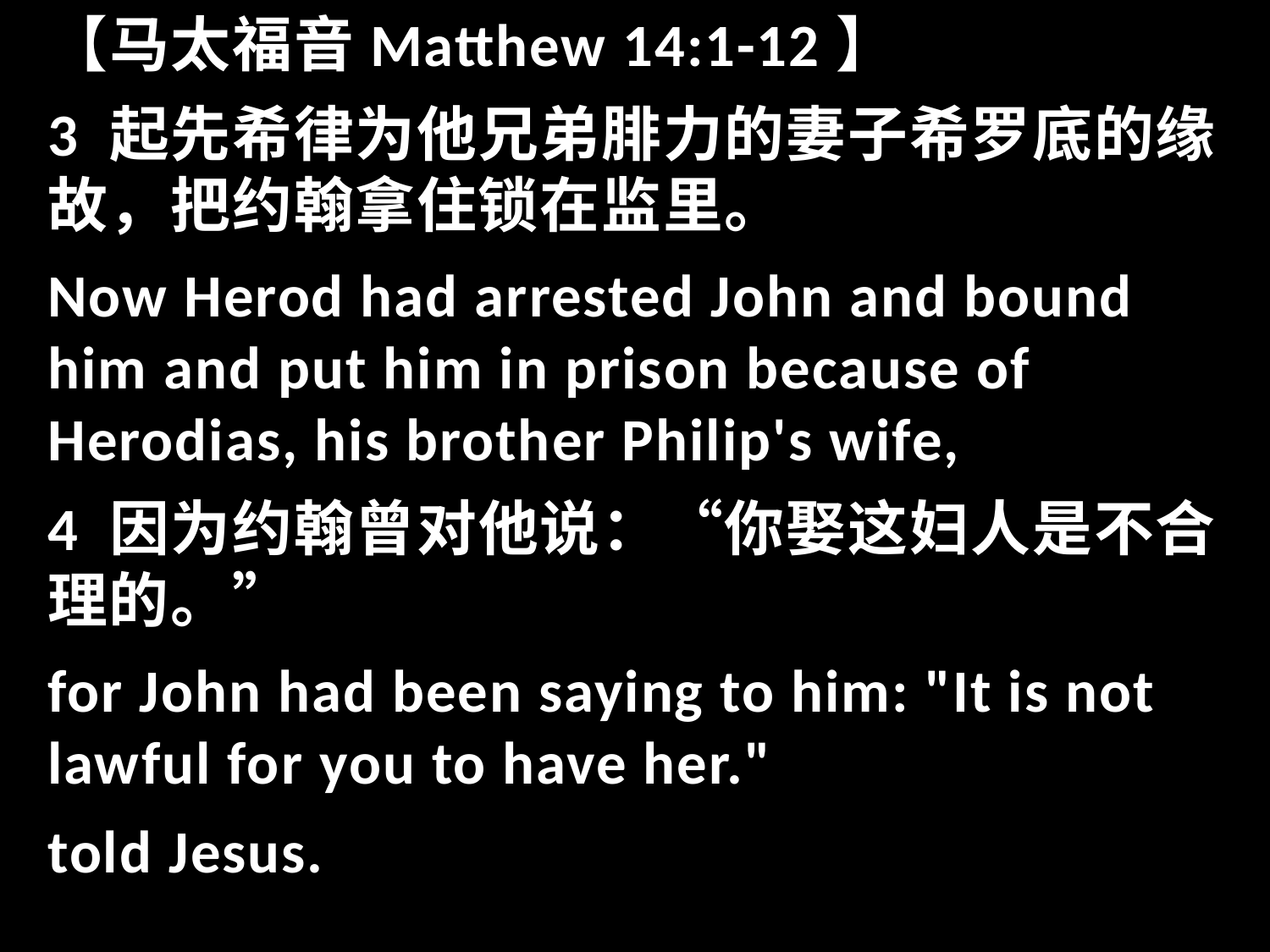

【马太福音Matthew 14:1-12】
3 起先希律为他兄弟腓力的妻子希罗底的缘故，把约翰拿住锁在监里。
Now Herod had arrested John and bound him and put him in prison because of Herodias, his brother Philip's wife,
4 因为约翰曾对他说：“你娶这妇人是不合理的。”
for John had been saying to him: "It is not lawful for you to have her."
told Jesus.